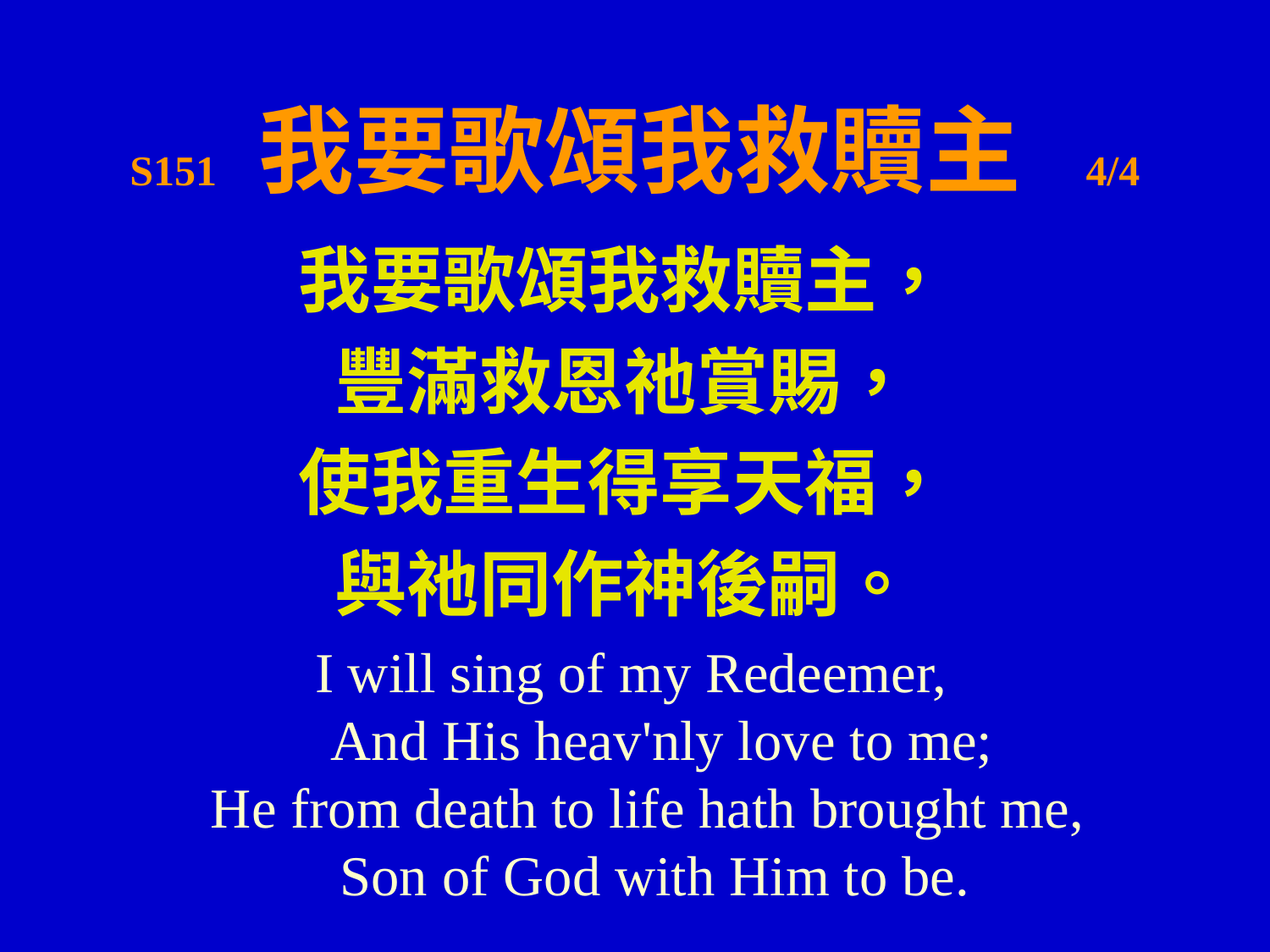

# S151   我要歌頌我救贖主    4/4
我要歌頌我救贖主，
豐滿救恩祂賞賜，
使我重生得享天福，
與祂同作神後嗣。
 I will sing of my Redeemer,
  And His heav'nly love to me;
He from death to life hath brought me,
  Son of God with Him to be.